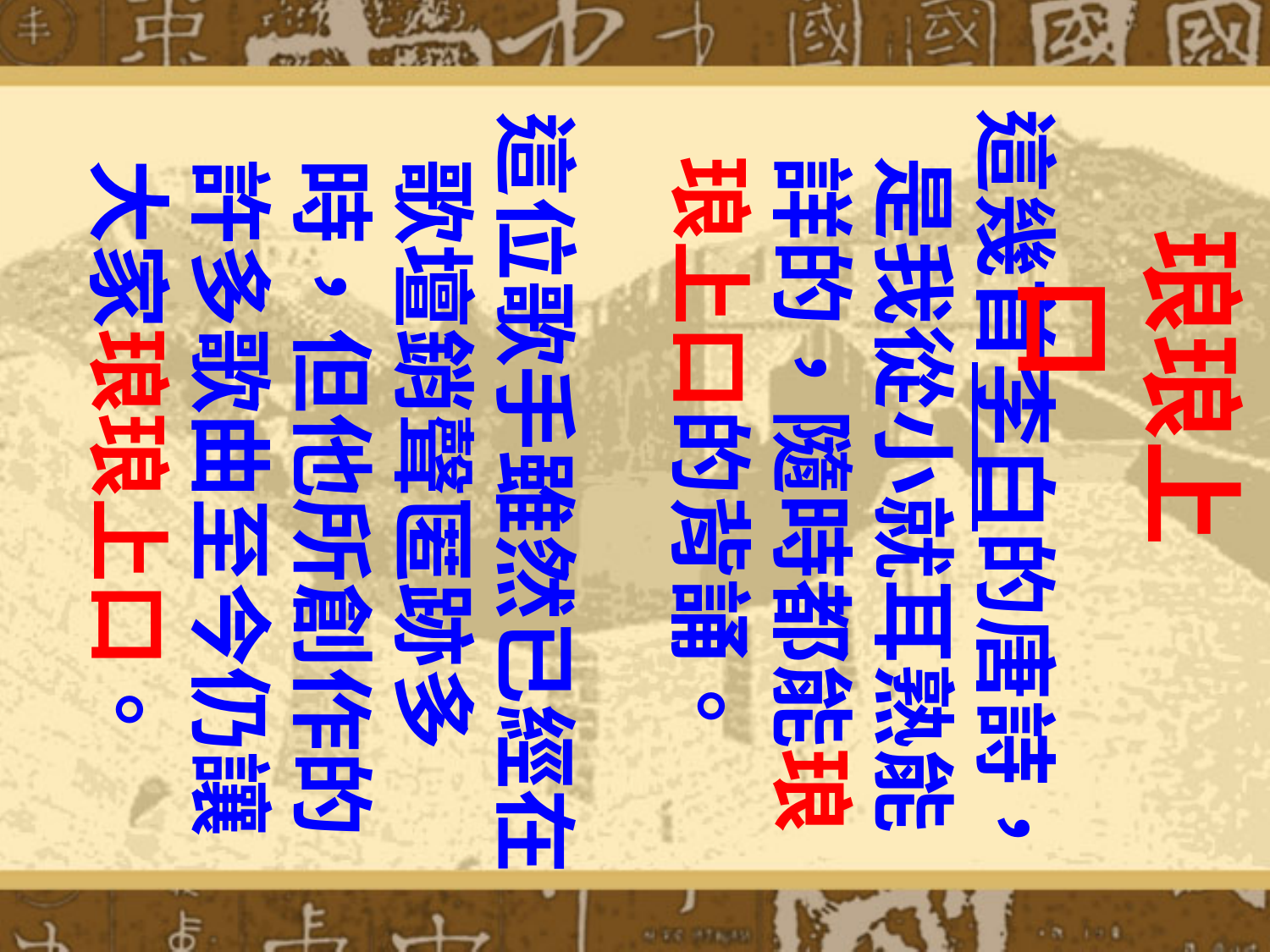

這幾首李白的唐詩，是我從小就耳熟能詳的，隨時都能琅琅上口的背誦。
這位歌手雖然已經在歌壇銷聲匿跡多時，但他所創作的許多歌曲至今仍讓大家琅琅上口。
琅琅上口